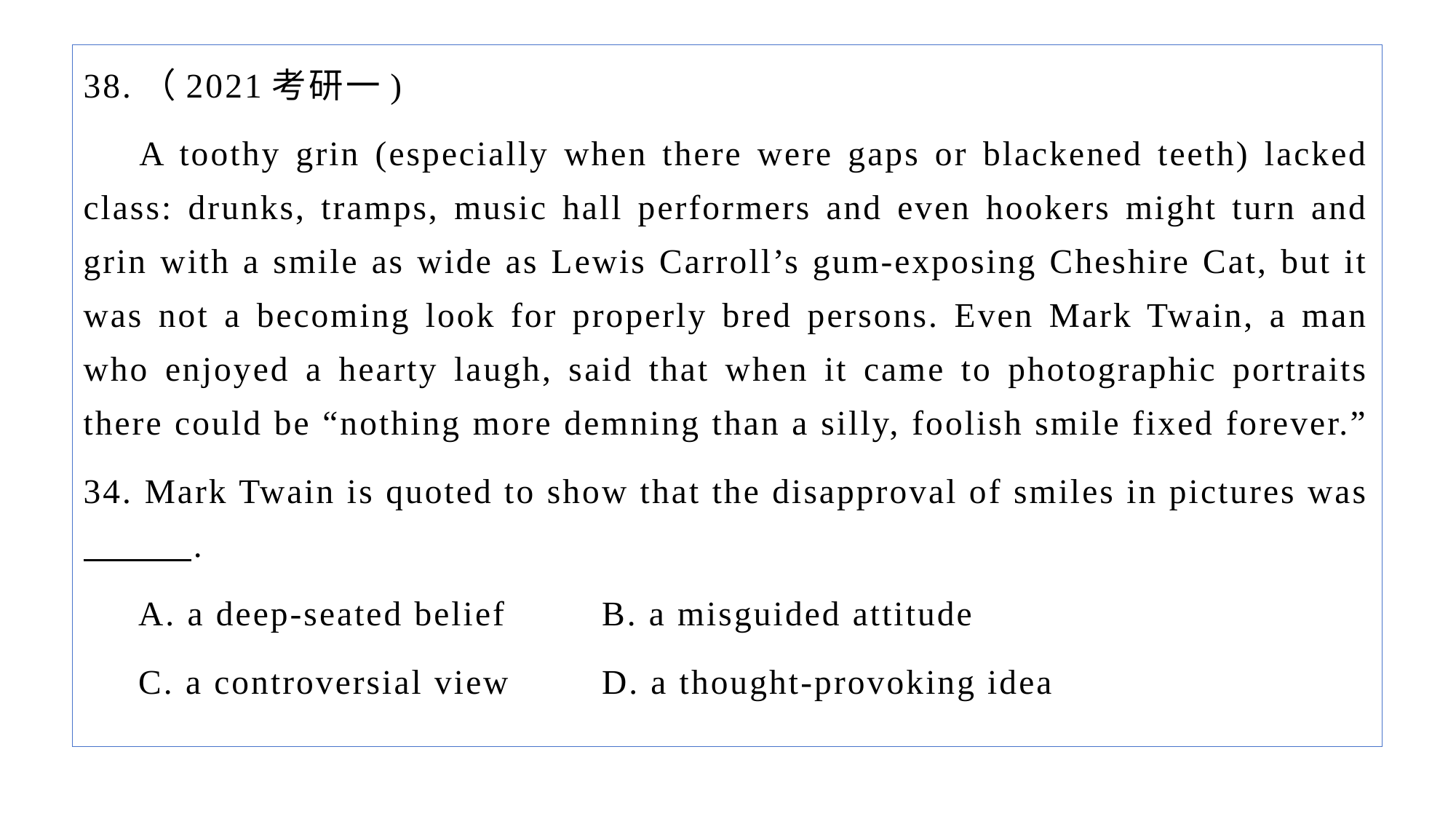

38.（2021考研一)
A toothy grin (especially when there were gaps or blackened teeth) lacked class: drunks, tramps, music hall performers and even hookers might turn and grin with a smile as wide as Lewis Carroll’s gum-exposing Cheshire Cat, but it was not a becoming look for properly bred persons. Even Mark Twain, a man who enjoyed a hearty laugh, said that when it came to photographic portraits there could be “nothing more demning than a silly, foolish smile fixed forever.”
34. Mark Twain is quoted to show that the disapproval of smiles in pictures was           .
     A. a deep-seated belief 	B. a misguided attitude
     C. a controversial view 	D. a thought-provoking idea